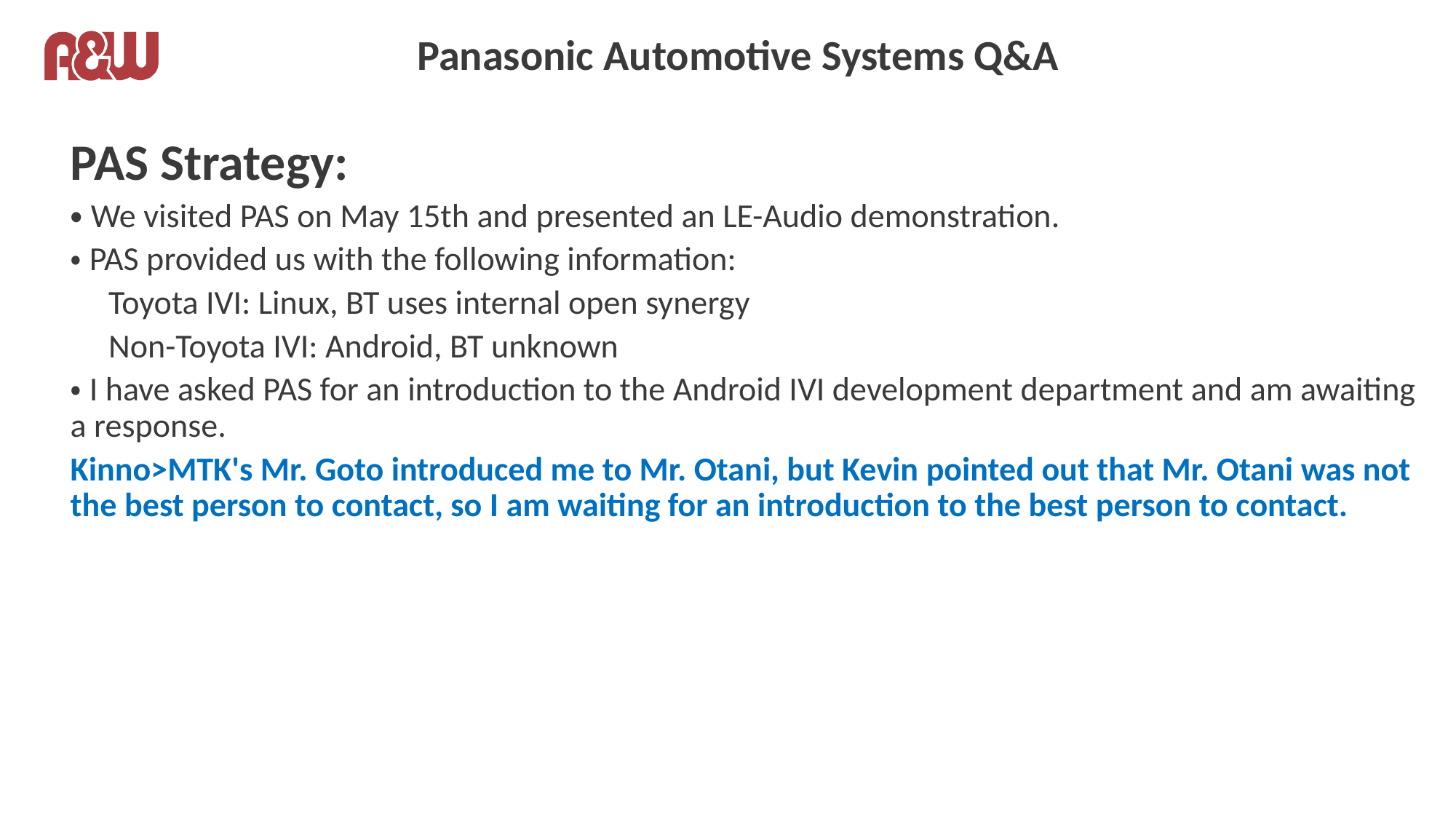

# Panasonic Automotive Systems Q&A
PAS Strategy:
・We visited PAS on May 15th and presented an LE-Audio demonstration.
・PAS provided us with the following information:
     Toyota IVI: Linux, BT uses internal open synergy
     Non-Toyota IVI: Android, BT unknown
・I have asked PAS for an introduction to the Android IVI development department and am awaiting a response.
Kinno>MTK's Mr. Goto introduced me to Mr. Otani, but Kevin pointed out that Mr. Otani was not the best person to contact, so I am waiting for an introduction to the best person to contact.